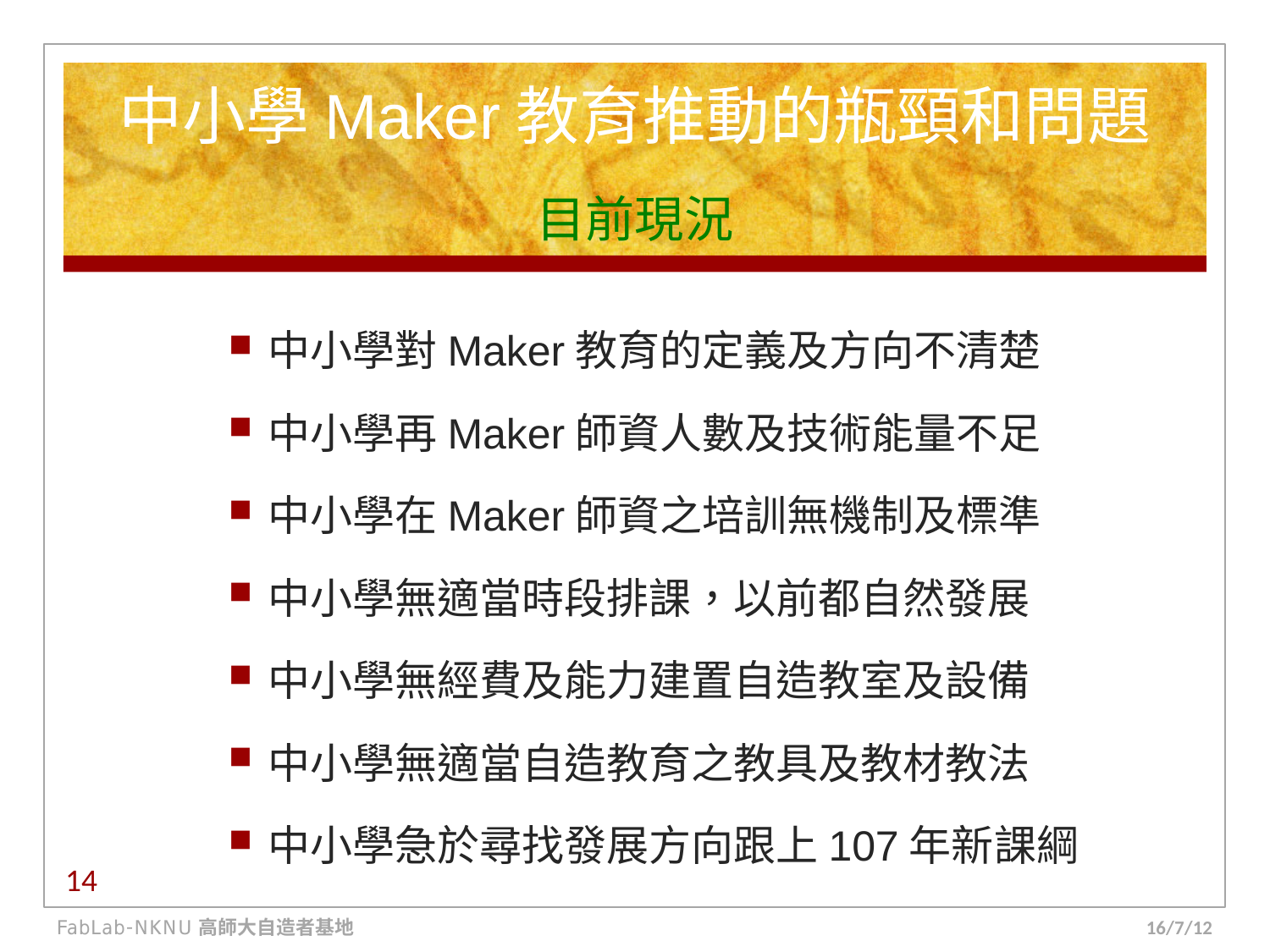

# 中小學Maker教育推動的瓶頸和問題 目前現況
中小學對Maker教育的定義及方向不清楚
中小學再Maker師資人數及技術能量不足
中小學在Maker師資之培訓無機制及標準
中小學無適當時段排課，以前都自然發展
中小學無經費及能力建置自造教室及設備
中小學無適當自造教育之教具及教材教法
中小學急於尋找發展方向跟上107年新課綱

14
FabLab-NKNU 高師大自造者基地
16/7/12